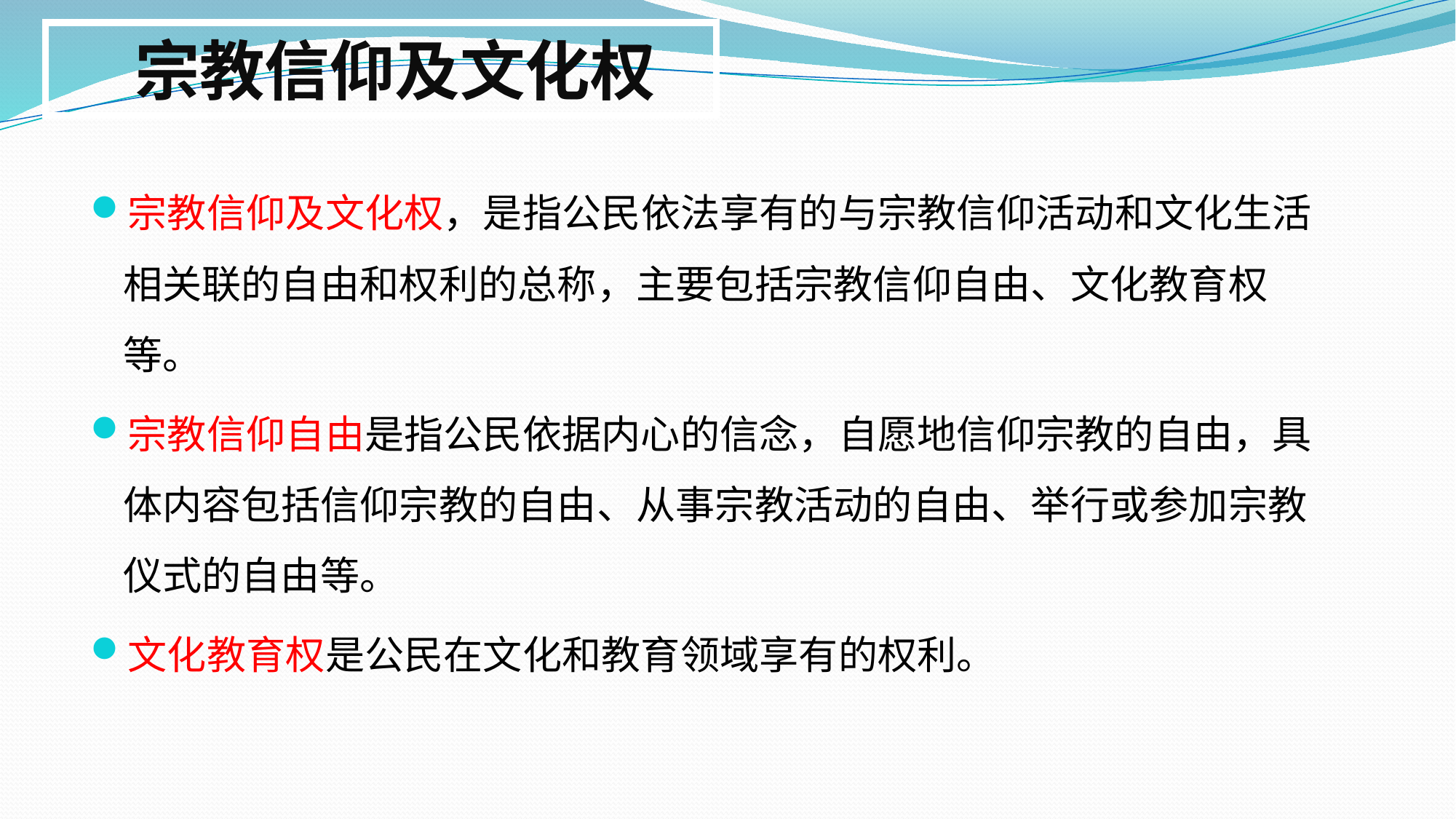

宗教信仰及文化权
宗教信仰及文化权，是指公民依法享有的与宗教信仰活动和文化生活相关联的自由和权利的总称，主要包括宗教信仰自由、文化教育权等。
宗教信仰自由是指公民依据内心的信念，自愿地信仰宗教的自由，具体内容包括信仰宗教的自由、从事宗教活动的自由、举行或参加宗教仪式的自由等。
文化教育权是公民在文化和教育领域享有的权利。